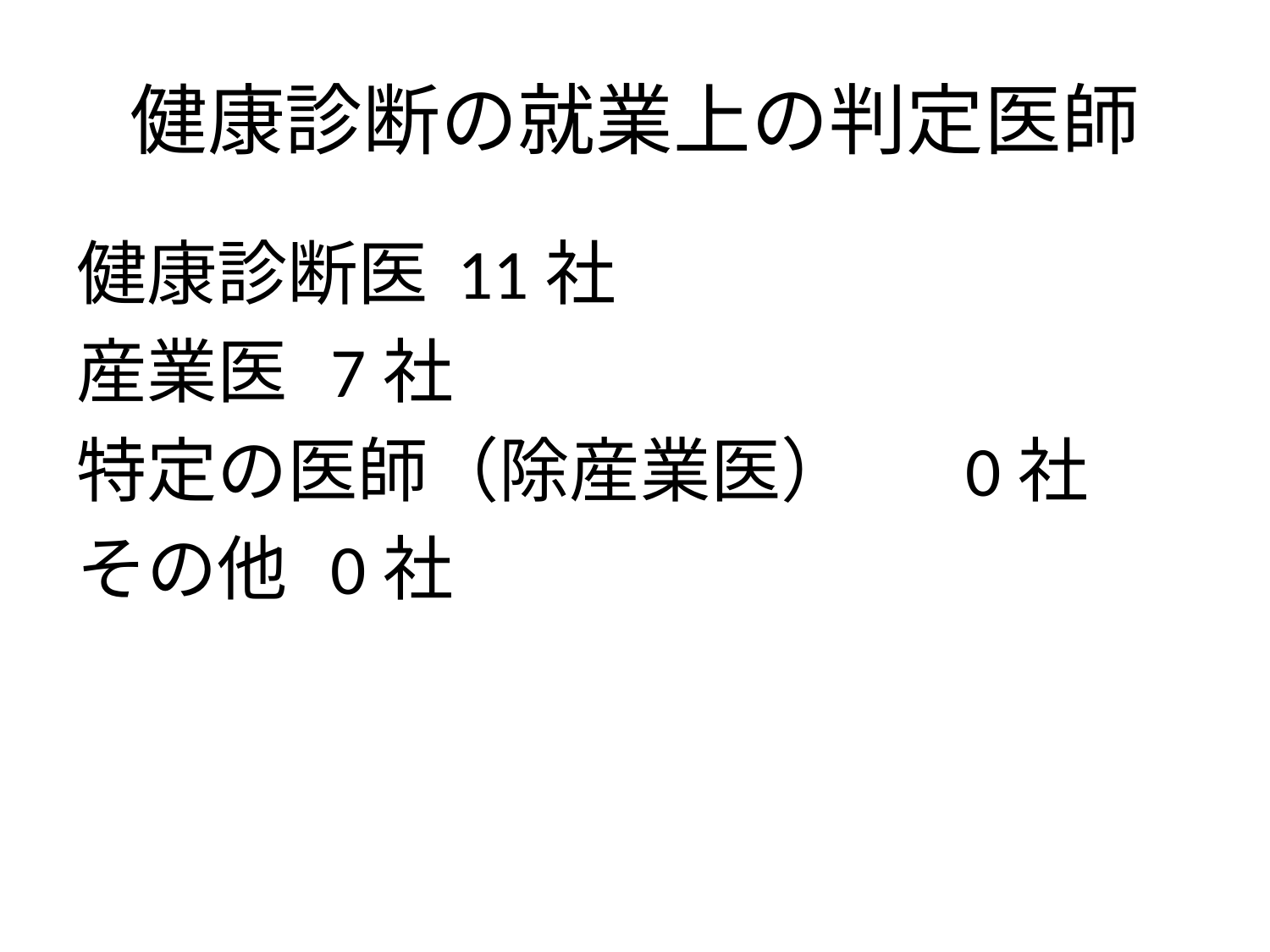

# 健康診断の就業上の判定医師
健康診断医	11社
産業医	7社
特定の医師（除産業医）	0社
その他	0社